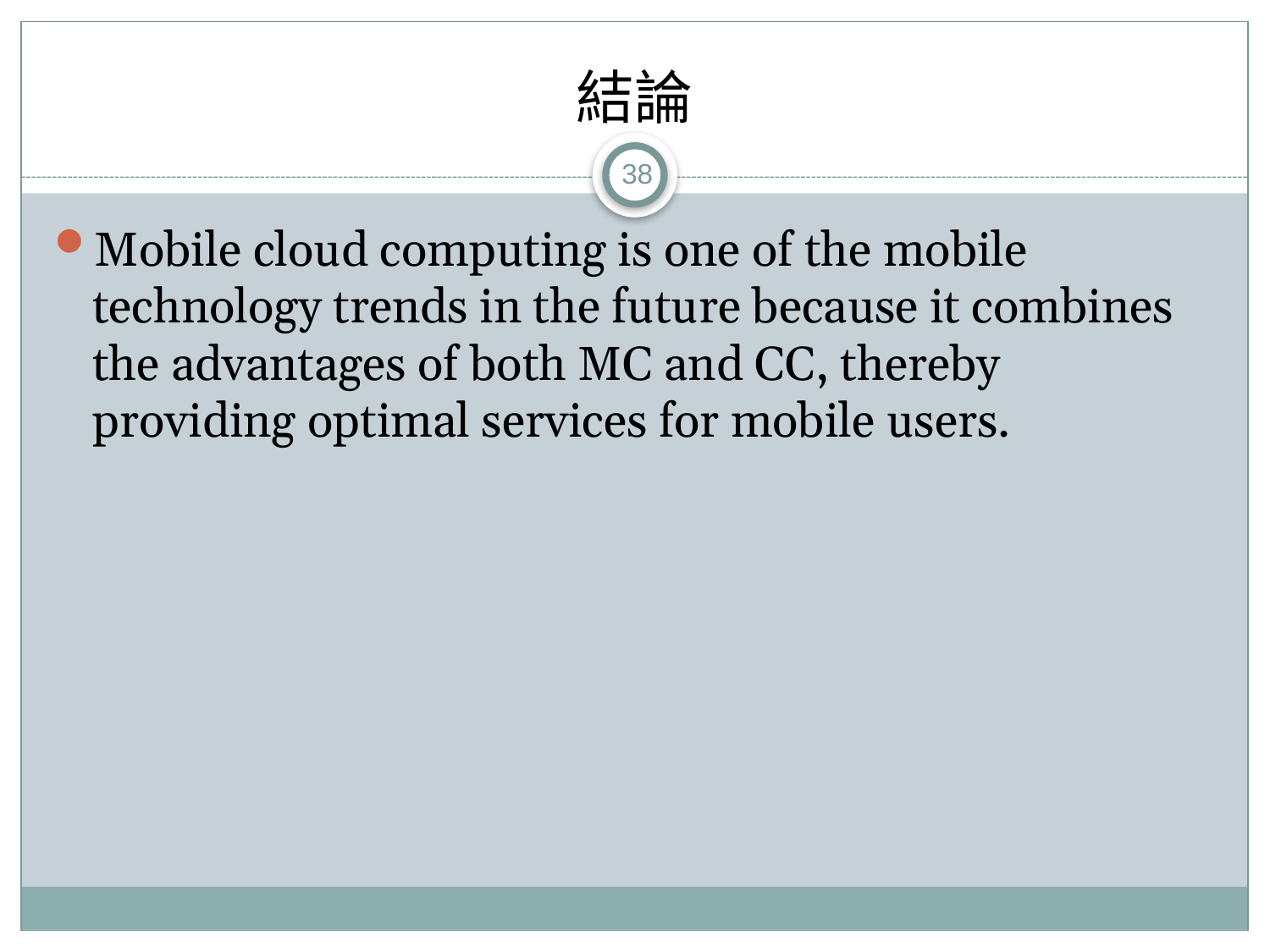

# 結論
38
Mobile cloud computing is one of the mobile technology trends in the future because it combines the advantages of both MC and CC, thereby providing optimal services for mobile users.